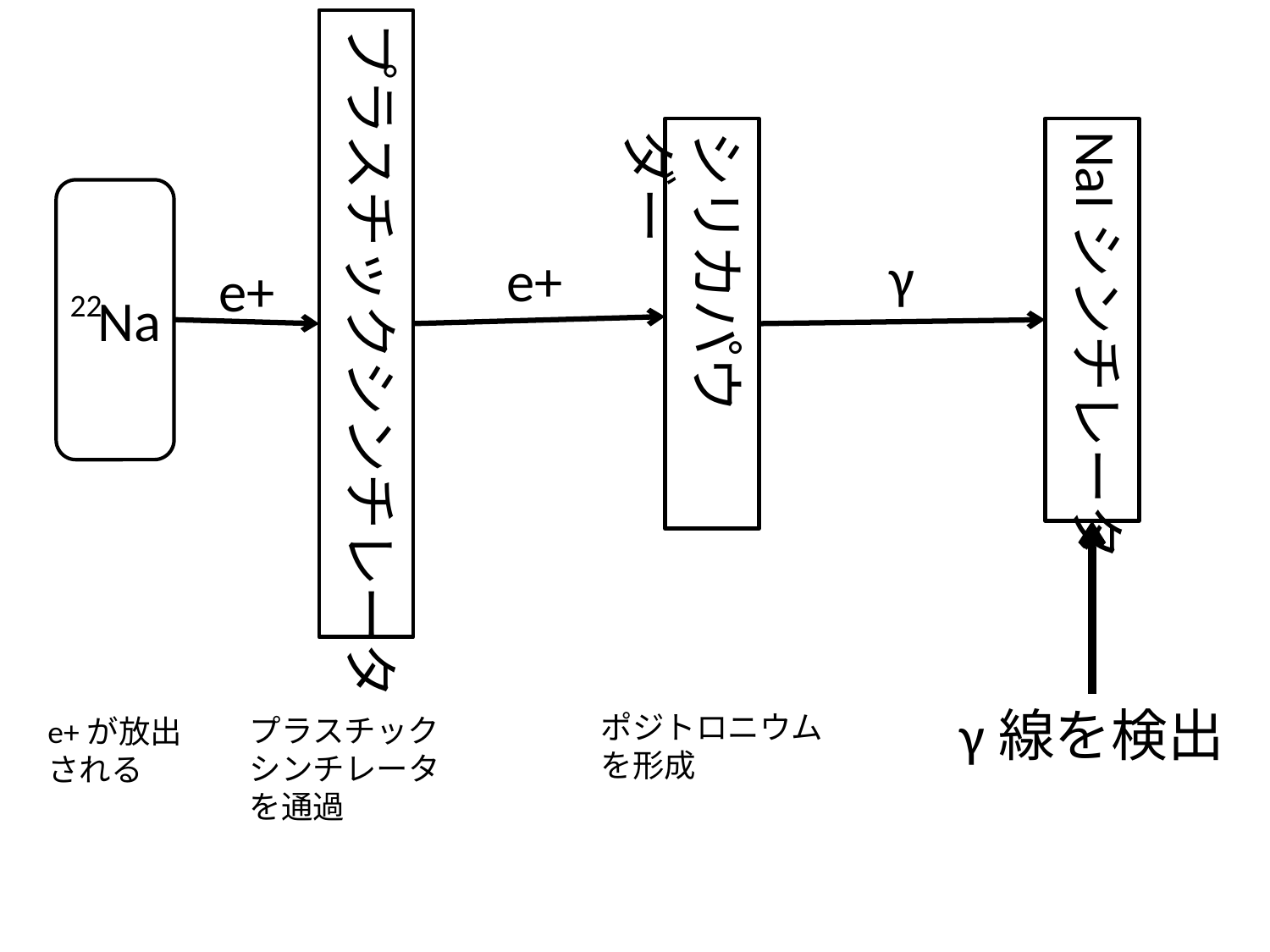

プラスチックシンチレータ
シリカパウダー
NaIシンチレータ

γ
e+
e+
22
Na
γ線を検出
ポジトロニウム
を形成
プラスチック
シンチレータ
を通過
e+が放出
される